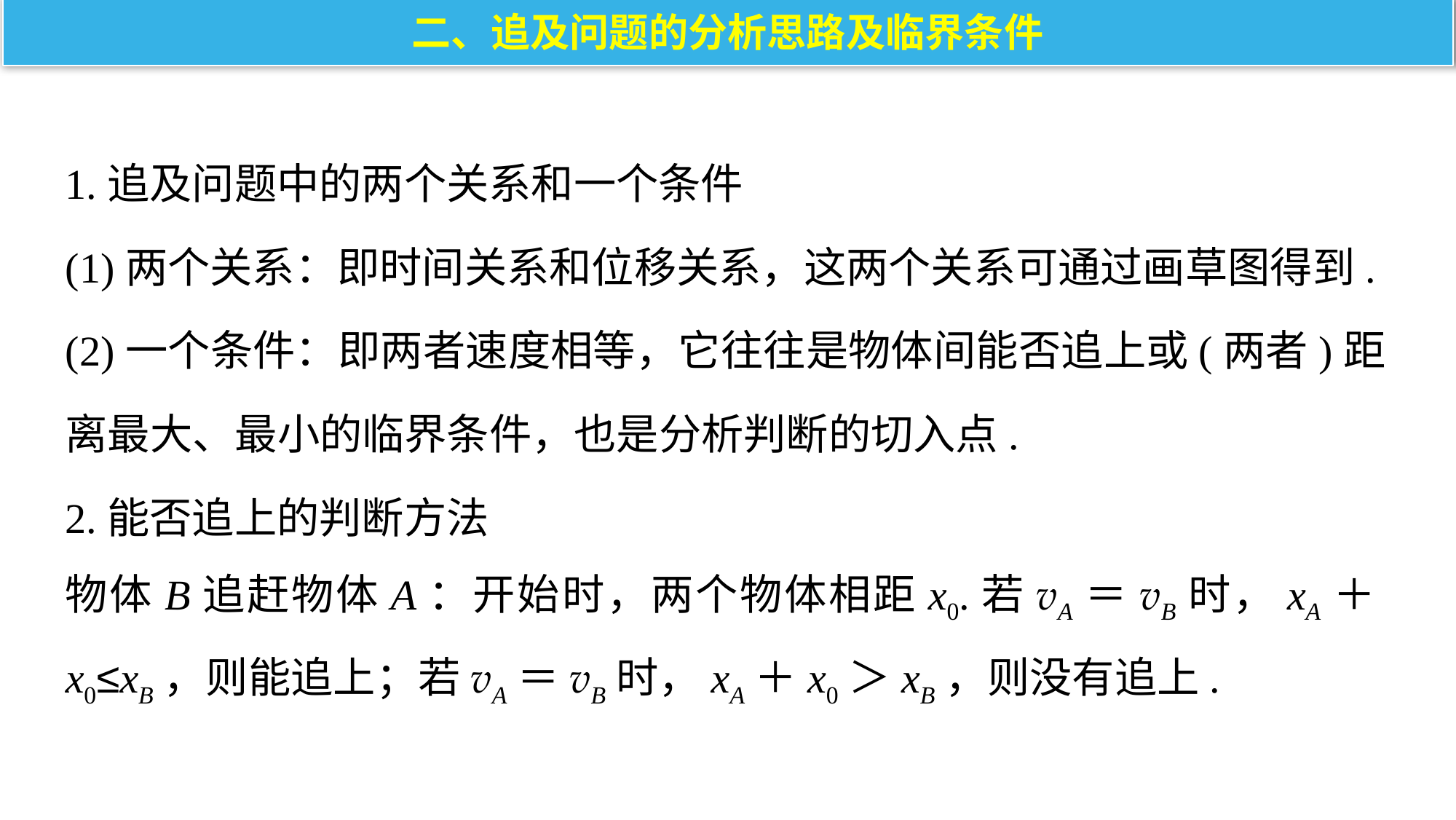

二、追及问题的分析思路及临界条件
1.追及问题中的两个关系和一个条件
(1)两个关系：即时间关系和位移关系，这两个关系可通过画草图得到.
(2)一个条件：即两者速度相等，它往往是物体间能否追上或(两者)距离最大、最小的临界条件，也是分析判断的切入点.
2.能否追上的判断方法
物体B追赶物体A：开始时，两个物体相距x0.若vA＝vB时，xA＋x0≤xB，则能追上；若vA＝vB时，xA＋x0＞xB，则没有追上.